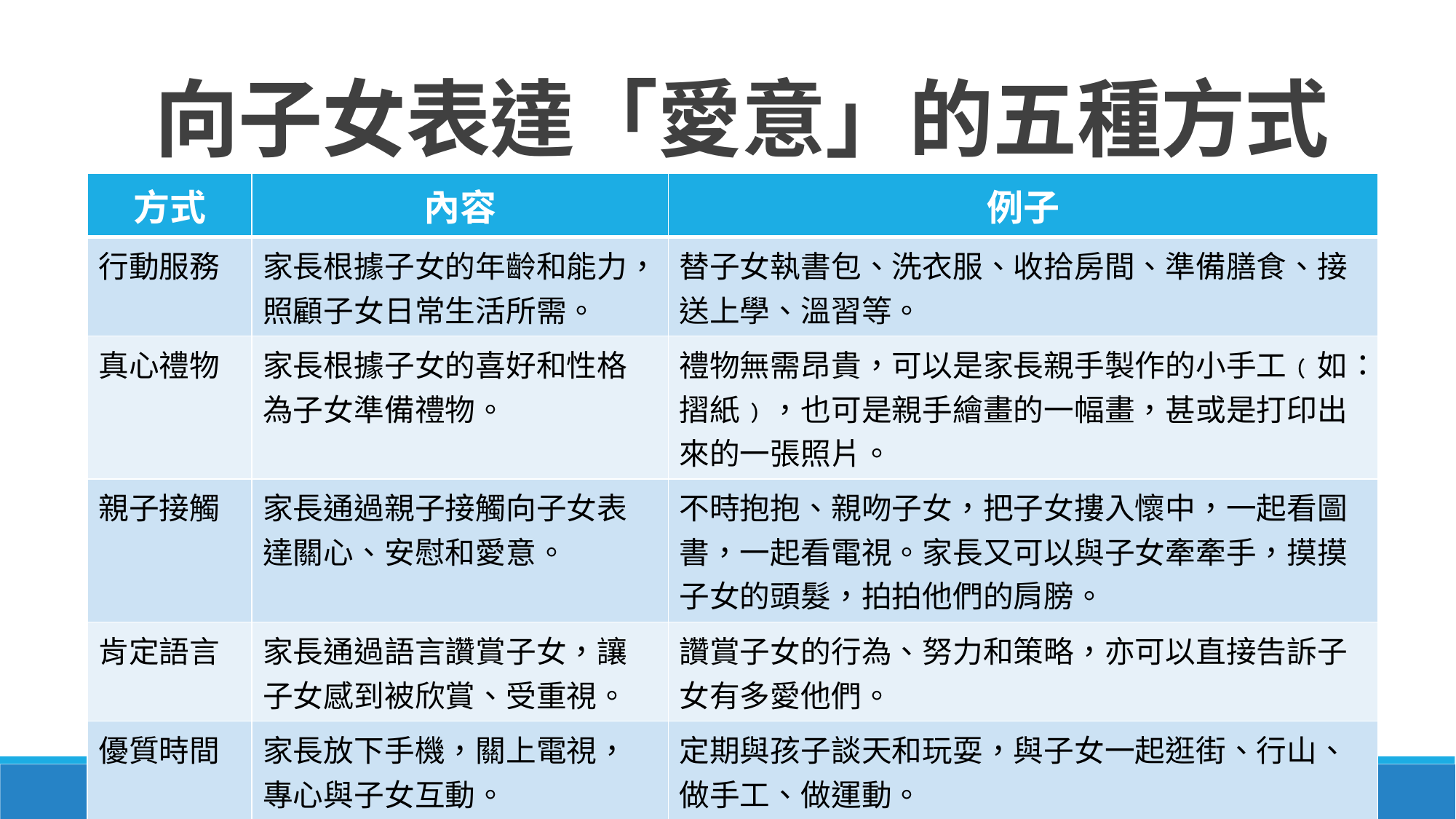

# 向子女表達「愛意」的五種方式
| 方式 | 內容 | 例子 |
| --- | --- | --- |
| 行動服務 | 家長根據子女的年齡和能力，照顧子女日常生活所需。 | 替子女執書包、洗衣服、收拾房間、準備膳食、接送上學、溫習等。 |
| 真心禮物 | 家長根據子女的喜好和性格為子女準備禮物。 | 禮物無需昂貴，可以是家長親手製作的小手工﹙如：摺紙﹚，也可是親手繪畫的一幅畫，甚或是打印出來的一張照片。 |
| 親子接觸 | 家長通過親子接觸向子女表達關心、安慰和愛意。 | 不時抱抱、親吻子女，把子女摟入懷中，一起看圖書，一起看電視。家長又可以與子女牽牽手，摸摸子女的頭髮，拍拍他們的肩膀。 |
| 肯定語言 | 家長通過語言讚賞子女，讓子女感到被欣賞、受重視。 | 讚賞子女的行為、努力和策略，亦可以直接告訴子女有多愛他們。 |
| 優質時間 | 家長放下手機，關上電視，專心與子女互動。 | 定期與孩子談天和玩耍，與子女一起逛街、行山、做手工、做運動。 |